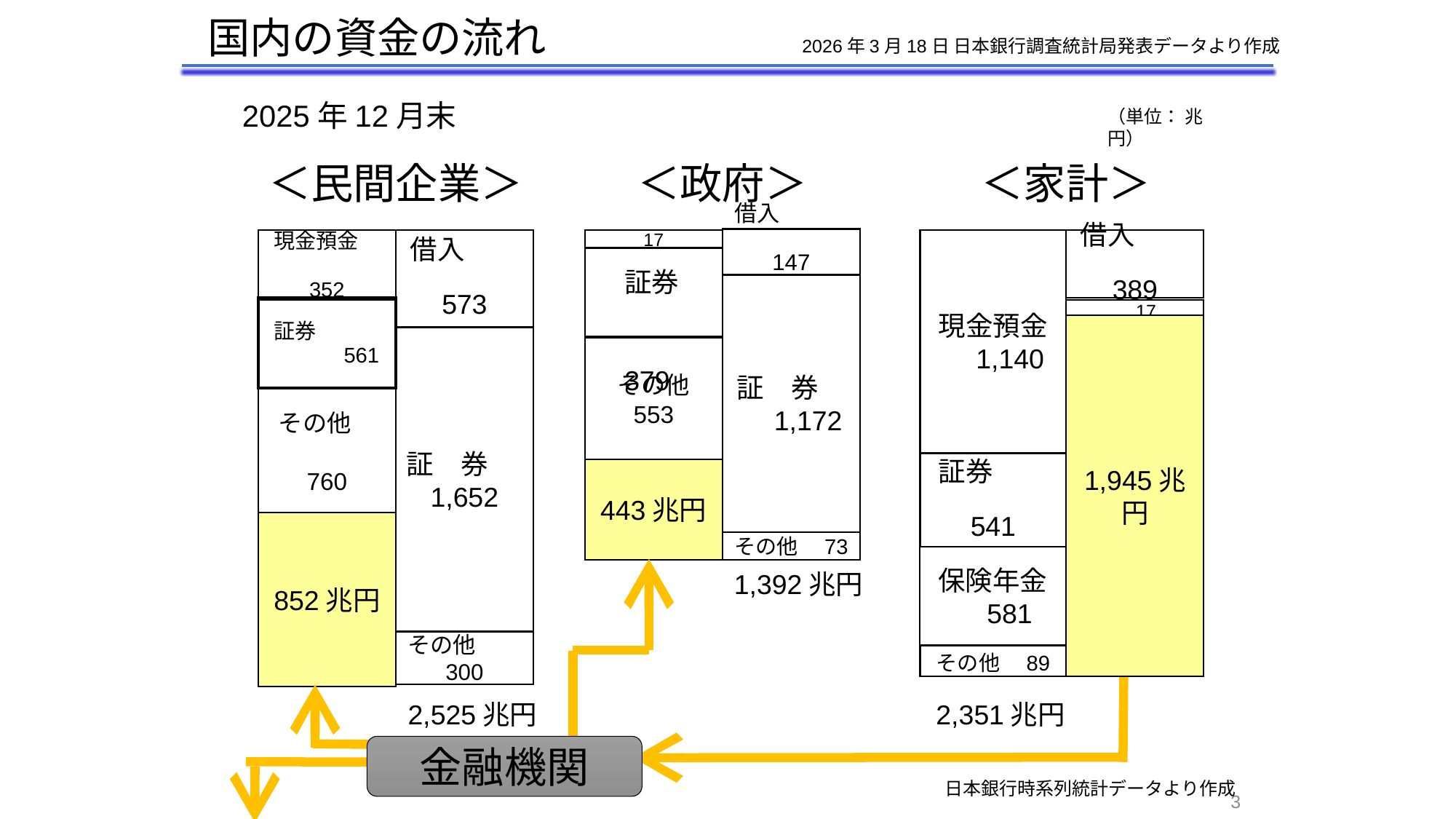

国内の資金の流れ
2026年3月18日 日本銀行調査統計局発表データより作成
2025年12月末
（単位： 兆円）
＜民間企業＞
＜政府＞
＜家計＞
借入
147

17
借入　　　　　　389
現金預金
352
借入　　　　　　573
現金預金　1,140
証券
379
証　券　　1,172
証券　　　　　　561
　17
1,945兆円
証　券　1,652
その他
553
その他
760
証券
541
443兆円
852兆円
その他　73
保険年金　581
1,392兆円
その他
300
その他　89
2,525兆円
2,351兆円
金融機関
日本銀行時系列統計データより作成
3